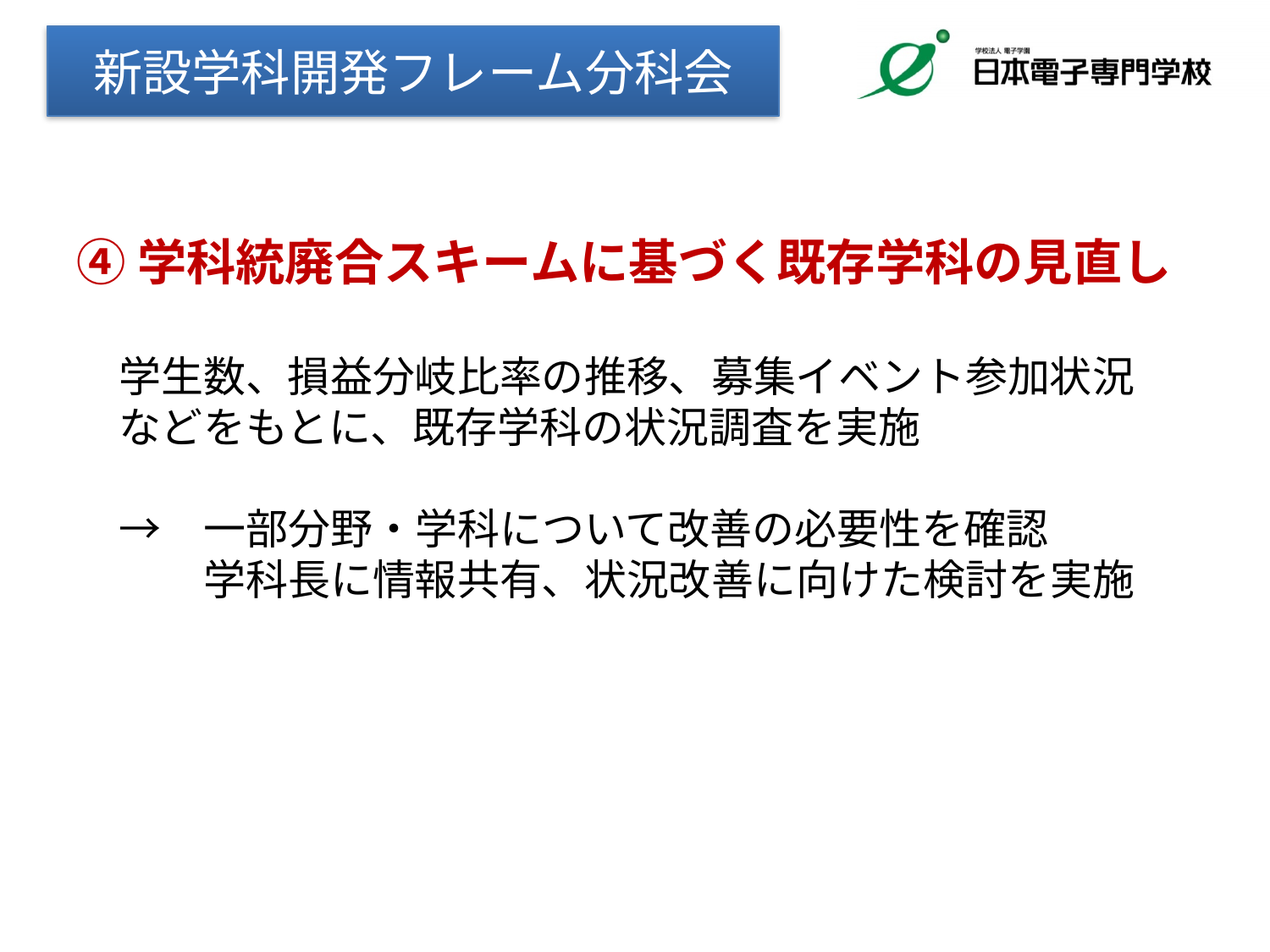

新設学科開発フレーム分科会

④学科統廃合スキームに基づく既存学科の見直し

　学生数、損益分岐比率の推移、募集イベント参加状況
　などをもとに、既存学科の状況調査を実施

　→　一部分野・学科について改善の必要性を確認
　　　学科長に情報共有、状況改善に向けた検討を実施